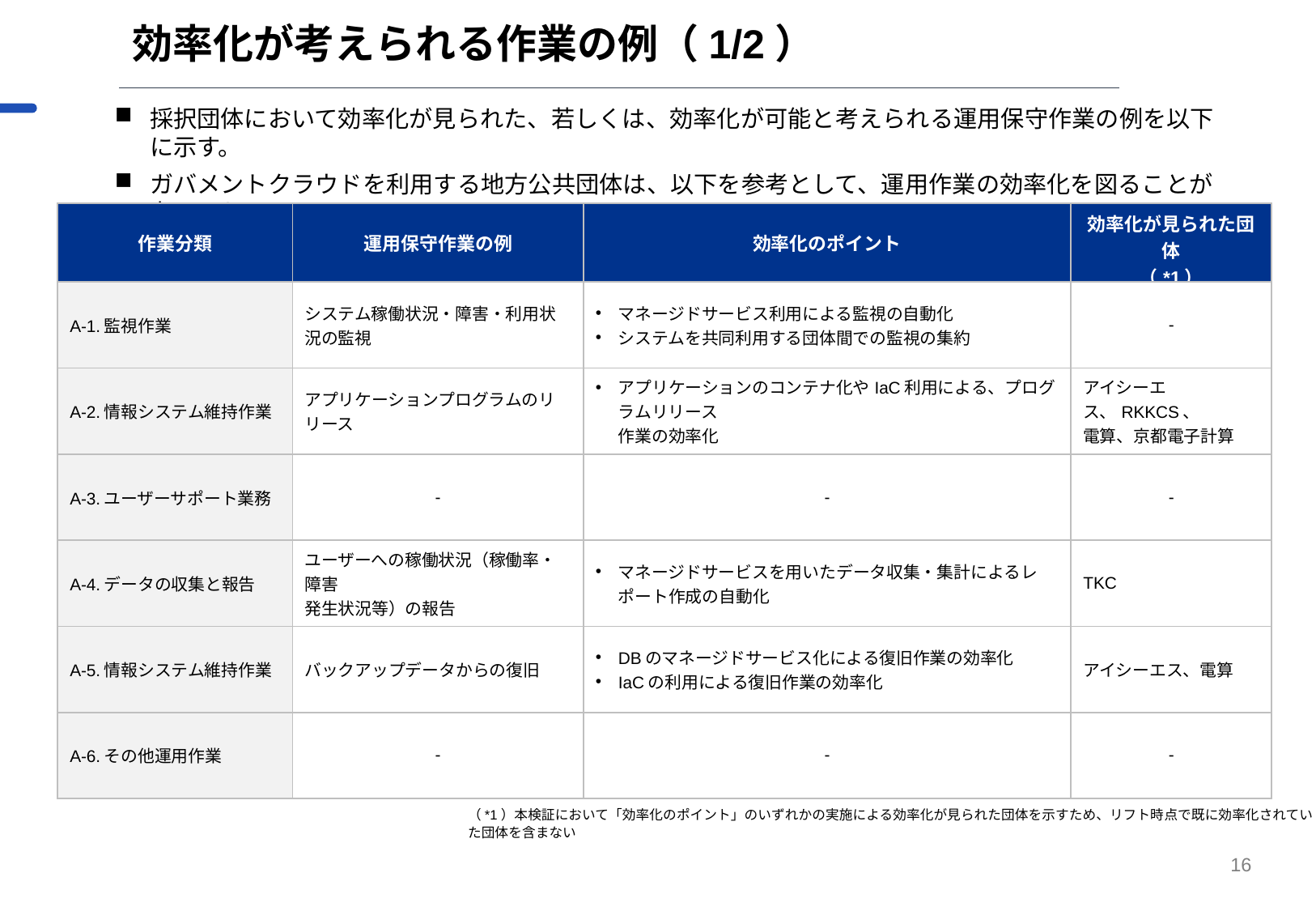

# 効率化が考えられる作業の例（1/2）
採択団体において効率化が見られた、若しくは、効率化が可能と考えられる運用保守作業の例を以下に示す。
ガバメントクラウドを利用する地方公共団体は、以下を参考として、運用作業の効率化を図ることが考えられる。
| 作業分類 | 運用保守作業の例 | 効率化のポイント | 効率化が見られた団体 （\*1） |
| --- | --- | --- | --- |
| A-1.監視作業 | システム稼働状況・障害・利用状況の監視 | マネージドサービス利用による監視の自動化 システムを共同利用する団体間での監視の集約 | ‐ |
| A-2.情報システム維持作業 | アプリケーションプログラムのリリース | アプリケーションのコンテナ化やIaC利用による、プログラムリリース 作業の効率化 | アイシーエス、RKKCS、 電算、京都電子計算 |
| A-3.ユーザーサポート業務 | ‐ | ‐ | ‐ |
| A-4.データの収集と報告 | ユーザーへの稼働状況（稼働率・障害 発生状況等）の報告 | マネージドサービスを用いたデータ収集・集計によるレポート作成の自動化 | TKC |
| A-5.情報システム維持作業 | バックアップデータからの復旧 | DBのマネージドサービス化による復旧作業の効率化 IaCの利用による復旧作業の効率化 | アイシーエス、電算 |
| A-6.その他運用作業 | ‐ | ‐ | ‐ |
（*1）本検証において「効率化のポイント」のいずれかの実施による効率化が見られた団体を示すため、リフト時点で既に効率化されていた団体を含まない
16